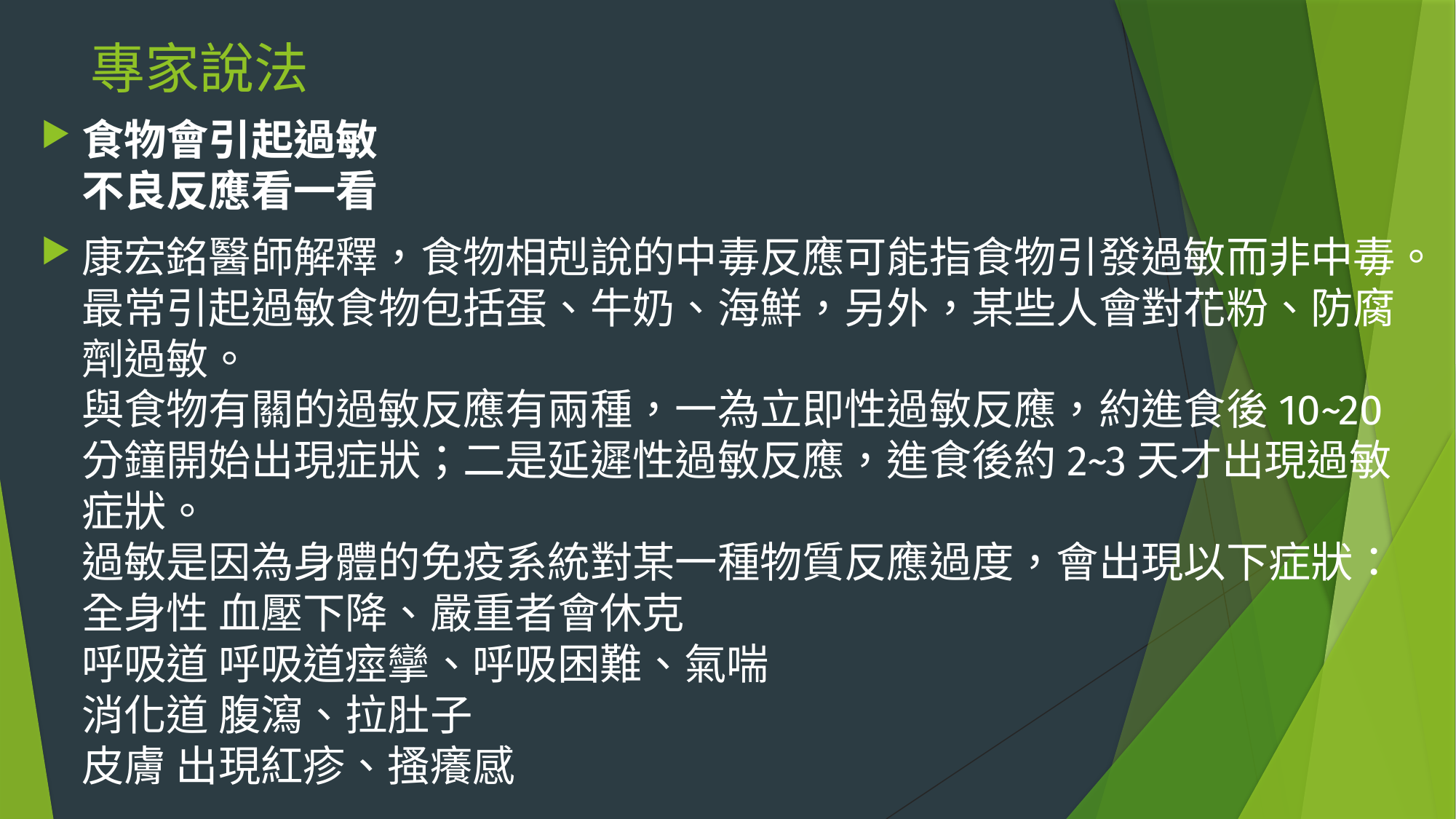

# 專家說法
食物會引起過敏 
不良反應看一看
康宏銘醫師解釋，食物相剋說的中毒反應可能指食物引發過敏而非中毒。最常引起過敏食物包括蛋、牛奶、海鮮，另外，某些人會對花粉、防腐劑過敏。 
與食物有關的過敏反應有兩種，一為立即性過敏反應，約進食後10~20分鐘開始出現症狀；二是延遲性過敏反應，進食後約2~3天才出現過敏症狀。 
過敏是因為身體的免疫系統對某一種物質反應過度，會出現以下症狀： 
全身性 血壓下降、嚴重者會休克 
呼吸道 呼吸道痙攣、呼吸困難、氣喘 
消化道 腹瀉、拉肚子 
皮膚 出現紅疹、搔癢感